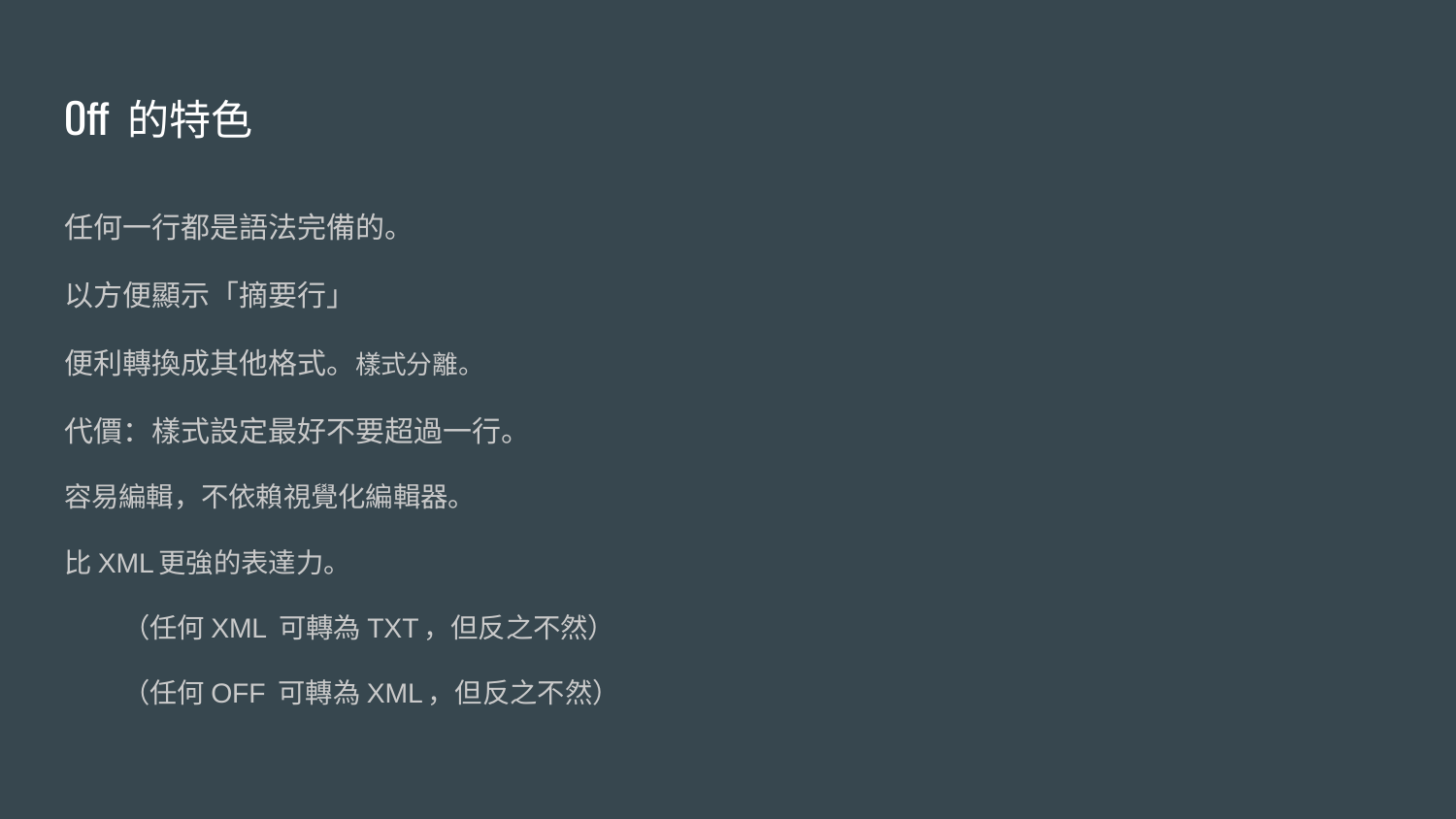

# Off 的特色
任何一行都是語法完備的。
以方便顯示「摘要行」
便利轉換成其他格式。樣式分離。
代價：樣式設定最好不要超過一行。
容易編輯，不依賴視覺化編輯器。
比XML更強的表達力。
（任何XML 可轉為TXT，但反之不然）
（任何OFF 可轉為XML，但反之不然）